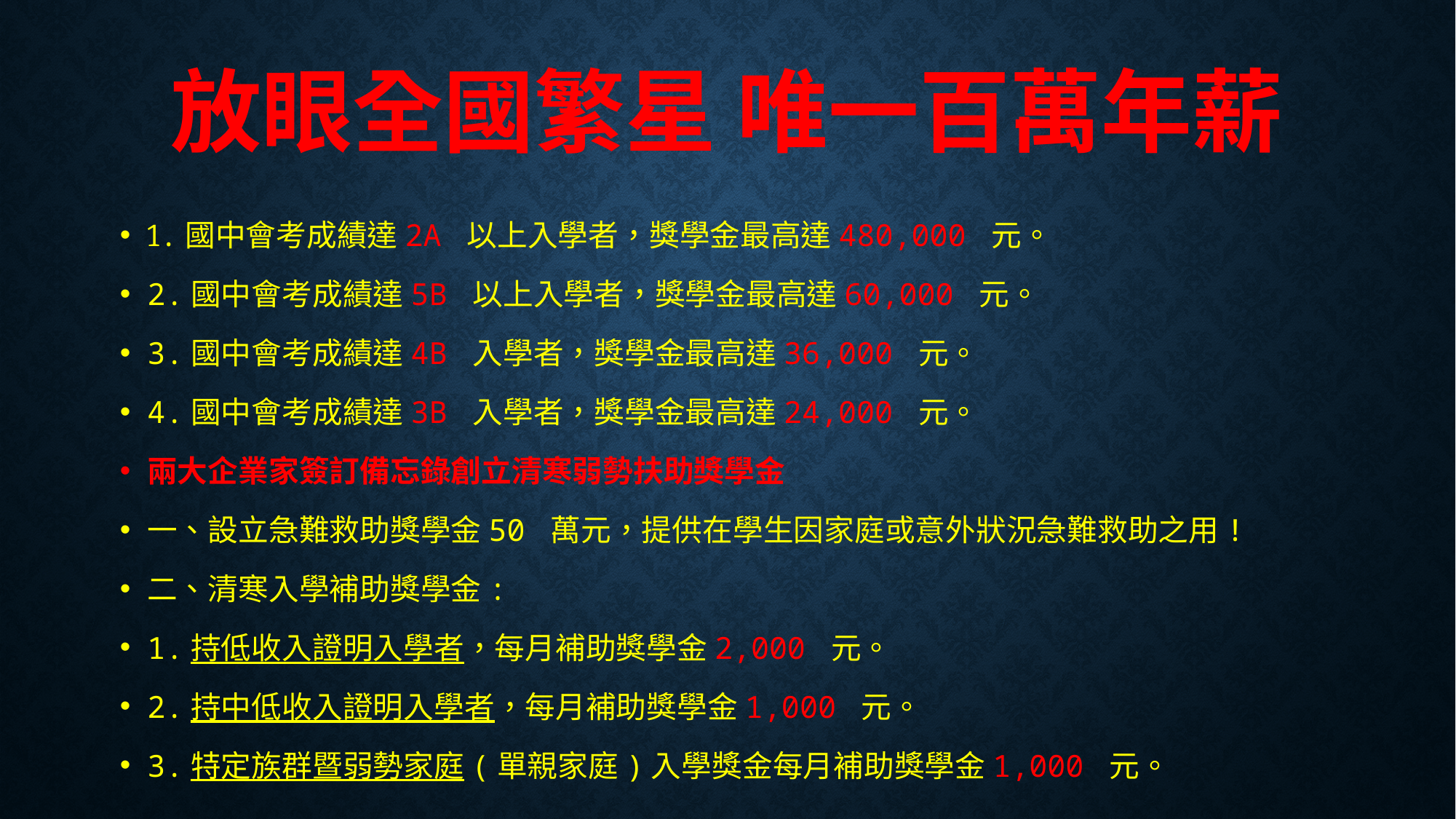

# 放眼全國繁星 唯一百萬年薪
1.國中會考成績達2A 以上入學者，獎學金最高達480,000 元。
2.國中會考成績達5B 以上入學者，獎學金最高達60,000 元。
3.國中會考成績達4B 入學者，獎學金最高達36,000 元。
4.國中會考成績達3B 入學者，獎學金最高達24,000 元。
兩大企業家簽訂備忘錄創立清寒弱勢扶助獎學金
一、設立急難救助獎學金50 萬元，提供在學生因家庭或意外狀況急難救助之用!
二、清寒入學補助獎學金:
1.持低收入證明入學者，每月補助獎學金2,000 元。
2.持中低收入證明入學者，每月補助獎學金1,000 元。
3.特定族群暨弱勢家庭(單親家庭)入學獎金每月補助獎學金1,000 元。